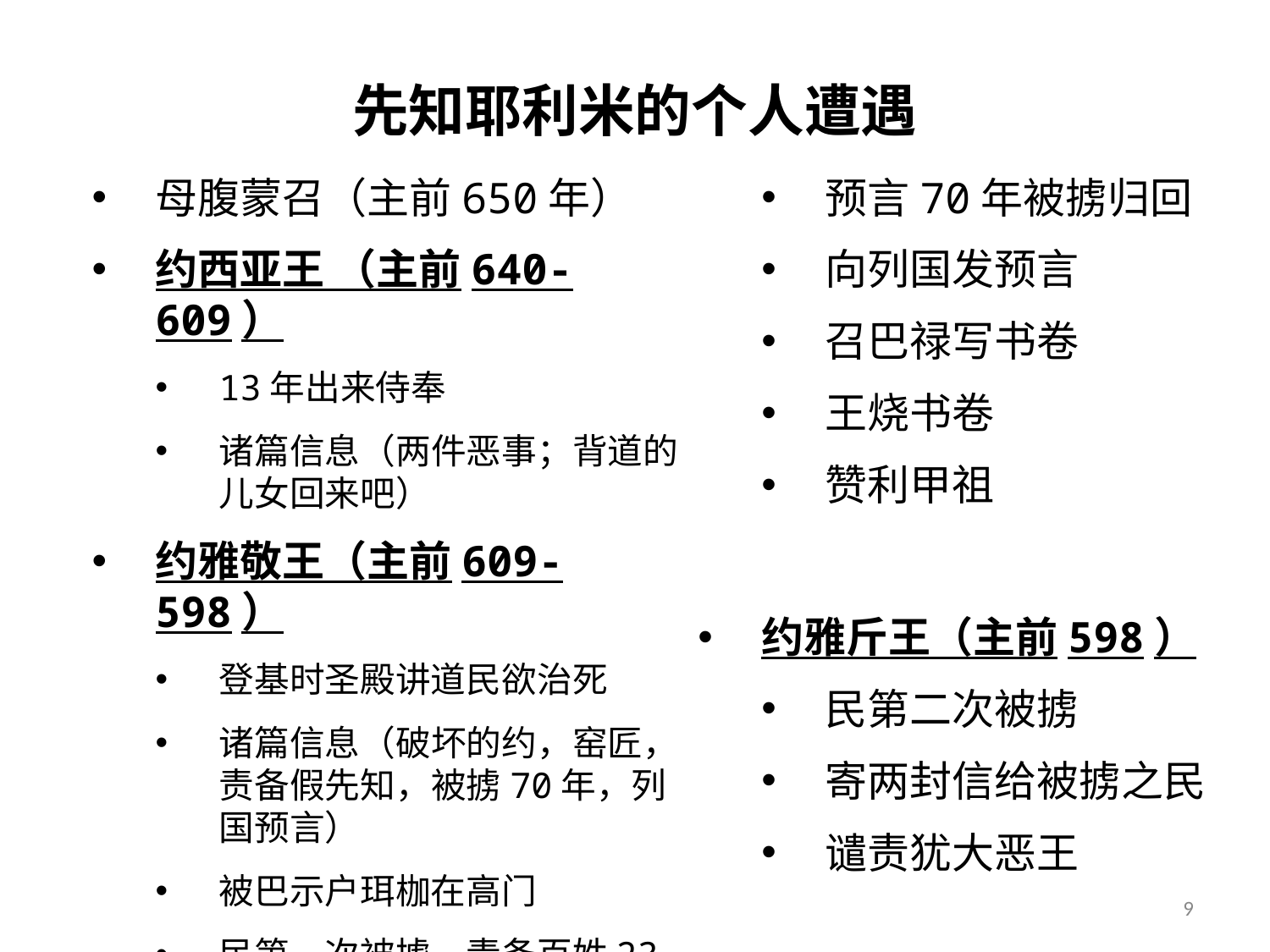

# 先知耶利米的个人遭遇
母腹蒙召（主前650年）
约西亚王 （主前640-609）
13年出来侍奉
诸篇信息（两件恶事；背道的儿女回来吧）
约雅敬王（主前609-598）
登基时圣殿讲道民欲治死
诸篇信息（破坏的约，窑匠，责备假先知，被掳70年，列国预言）
被巴示户珥枷在高门
民第一次被掳，责备百姓23年之久不听耶和华的话
预言70年被掳归回
向列国发预言
召巴禄写书卷
王烧书卷
赞利甲祖

约雅斤王（主前598）
民第二次被掳
寄两封信给被掳之民
谴责犹大恶王

9